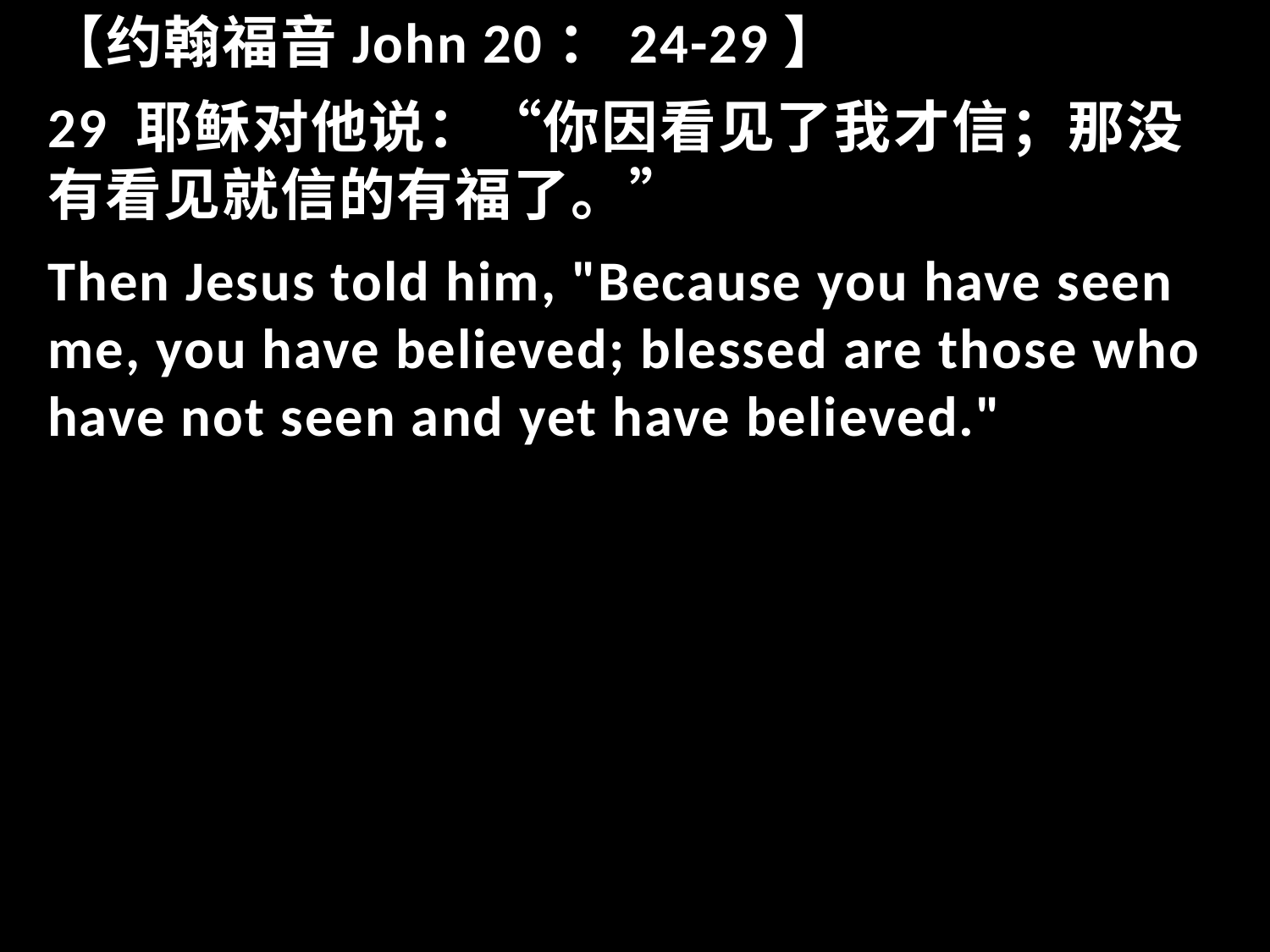

【约翰福音John 20：24-29】
29 耶稣对他说：“你因看见了我才信；那没有看见就信的有福了。”
Then Jesus told him, "Because you have seen me, you have believed; blessed are those who have not seen and yet have believed."